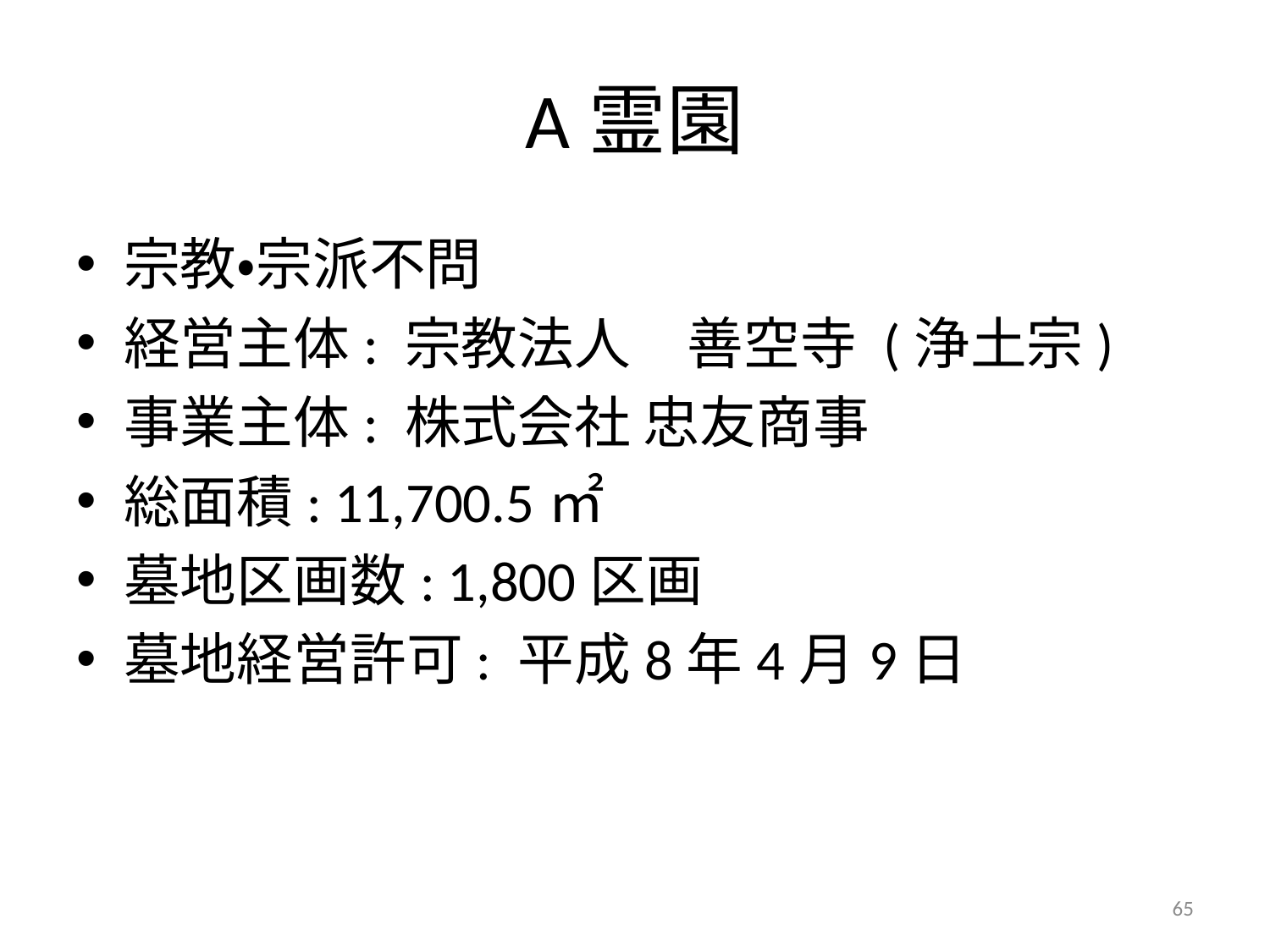

# A霊園
宗教・宗派不問
経営主体: 宗教法人　善空寺 (浄土宗)
事業主体: 株式会社 忠友商事
総面積: 11,700.5㎡
墓地区画数: 1,800区画
墓地経営許可: 平成8年4月9日

65